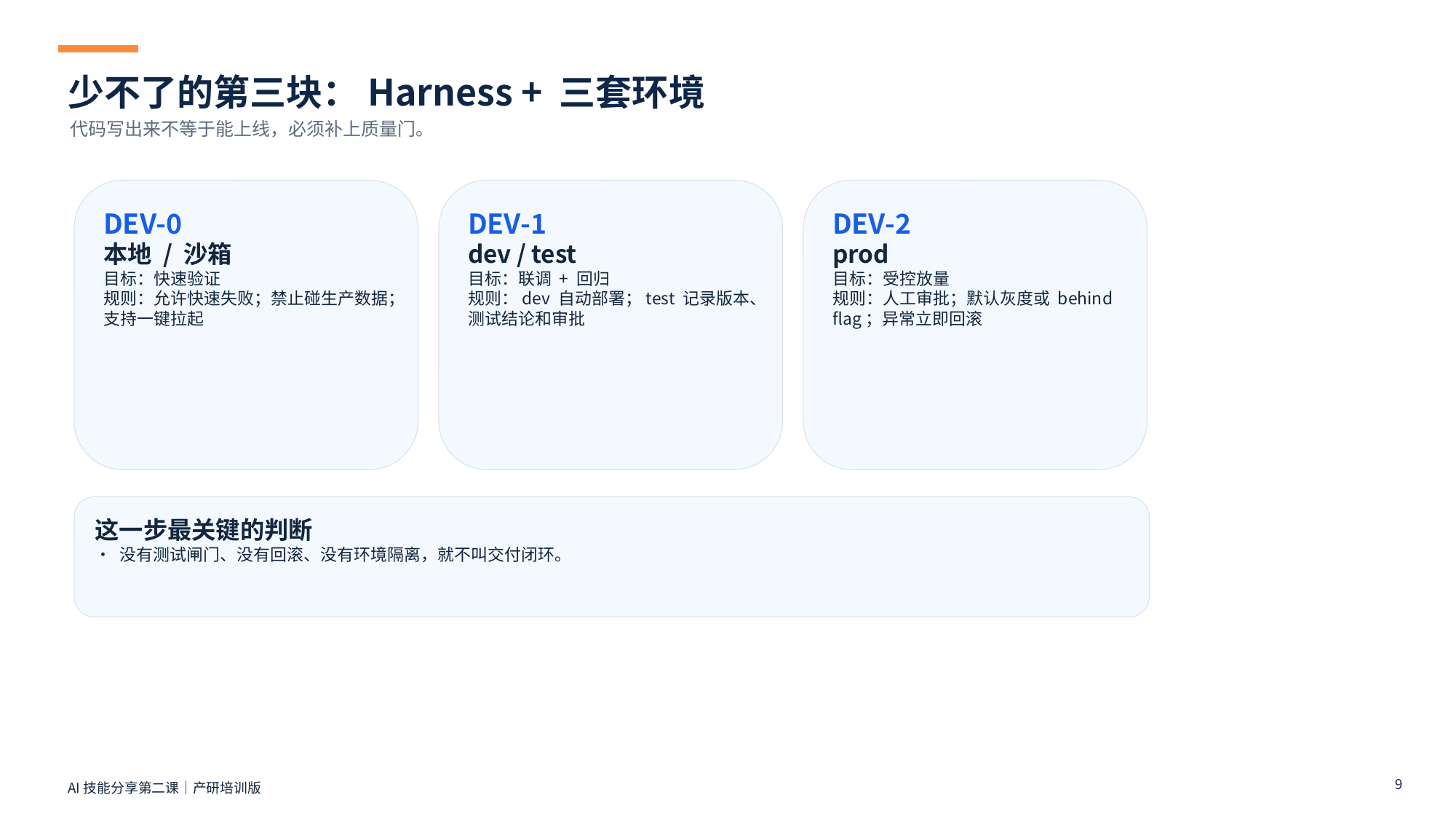

少不了的第三块：Harness + 三套环境
代码写出来不等于能上线，必须补上质量门。
DEV-0
本地 / 沙箱
目标：快速验证
规则：允许快速失败；禁止碰生产数据；支持一键拉起
DEV-1
dev / test
目标：联调 + 回归
规则：dev 自动部署；test 记录版本、测试结论和审批
DEV-2
prod
目标：受控放量
规则：人工审批；默认灰度或 behind flag；异常立即回滚
这一步最关键的判断
• 没有测试闸门、没有回滚、没有环境隔离，就不叫交付闭环。
9
AI技能分享第二课｜产研培训版